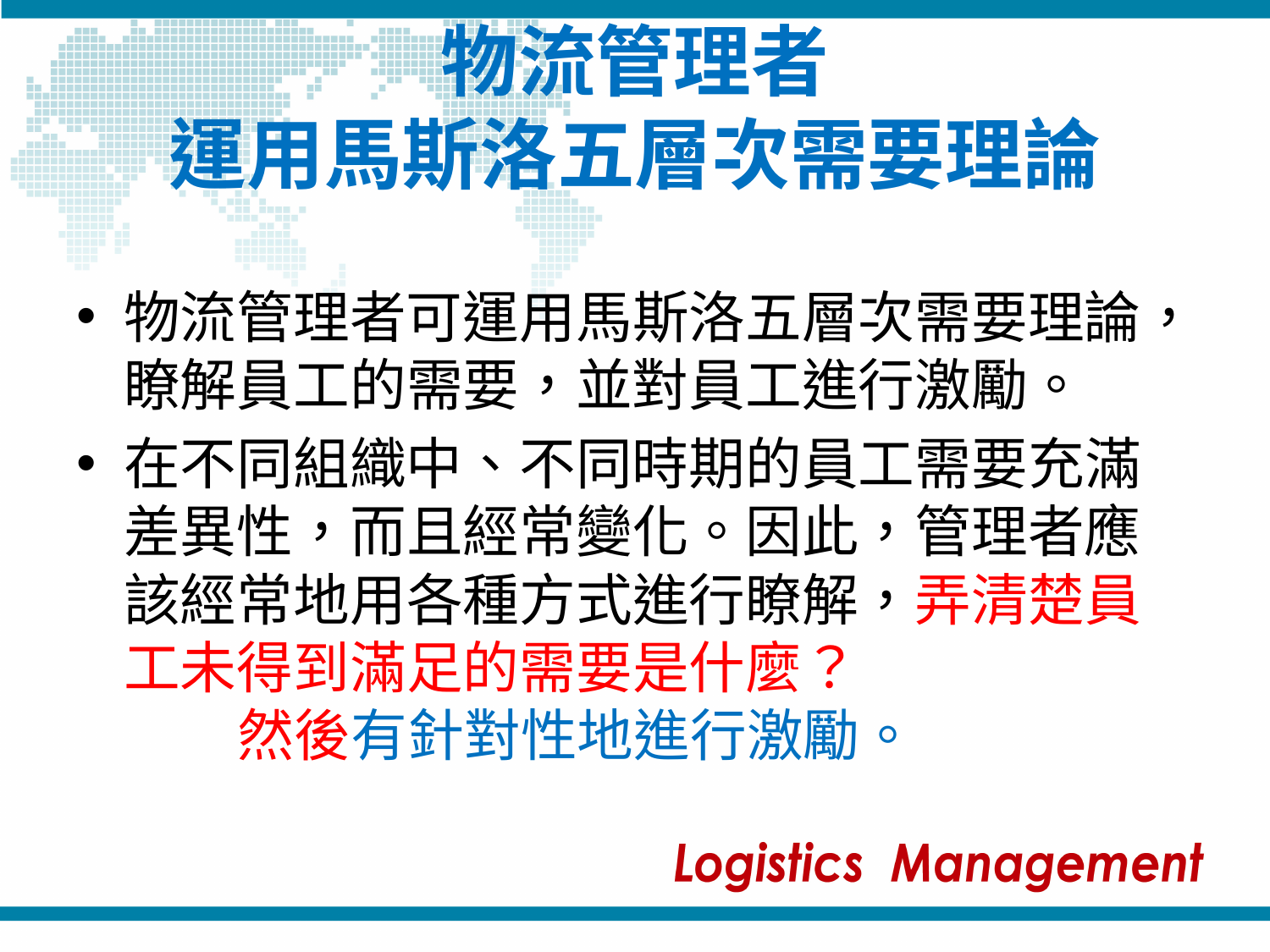

# 物流管理者 運用馬斯洛五層次需要理論

物流管理者可運用馬斯洛五層次需要理論，瞭解員工的需要，並對員工進行激勵。
在不同組織中、不同時期的員工需要充滿差異性，而且經常變化。因此，管理者應該經常地用各種方式進行瞭解，弄清楚員工未得到滿足的需要是什麼？                                    然後有針對性地進行激勵。